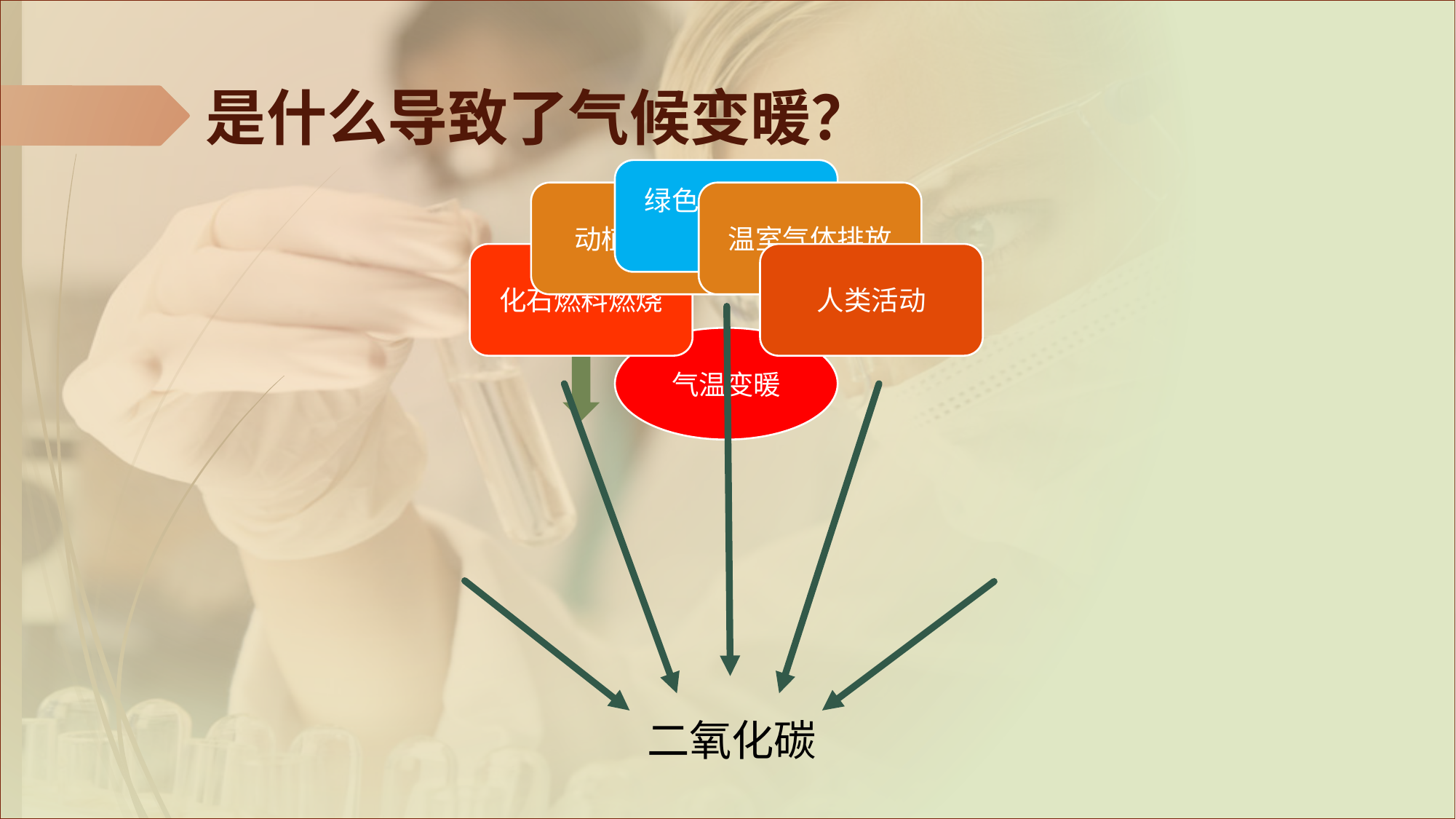

# 是什么导致了气候变暖？
气温变暖
化石燃料燃烧
动植物呼吸
温室气体排放
人类活动
二氧化碳